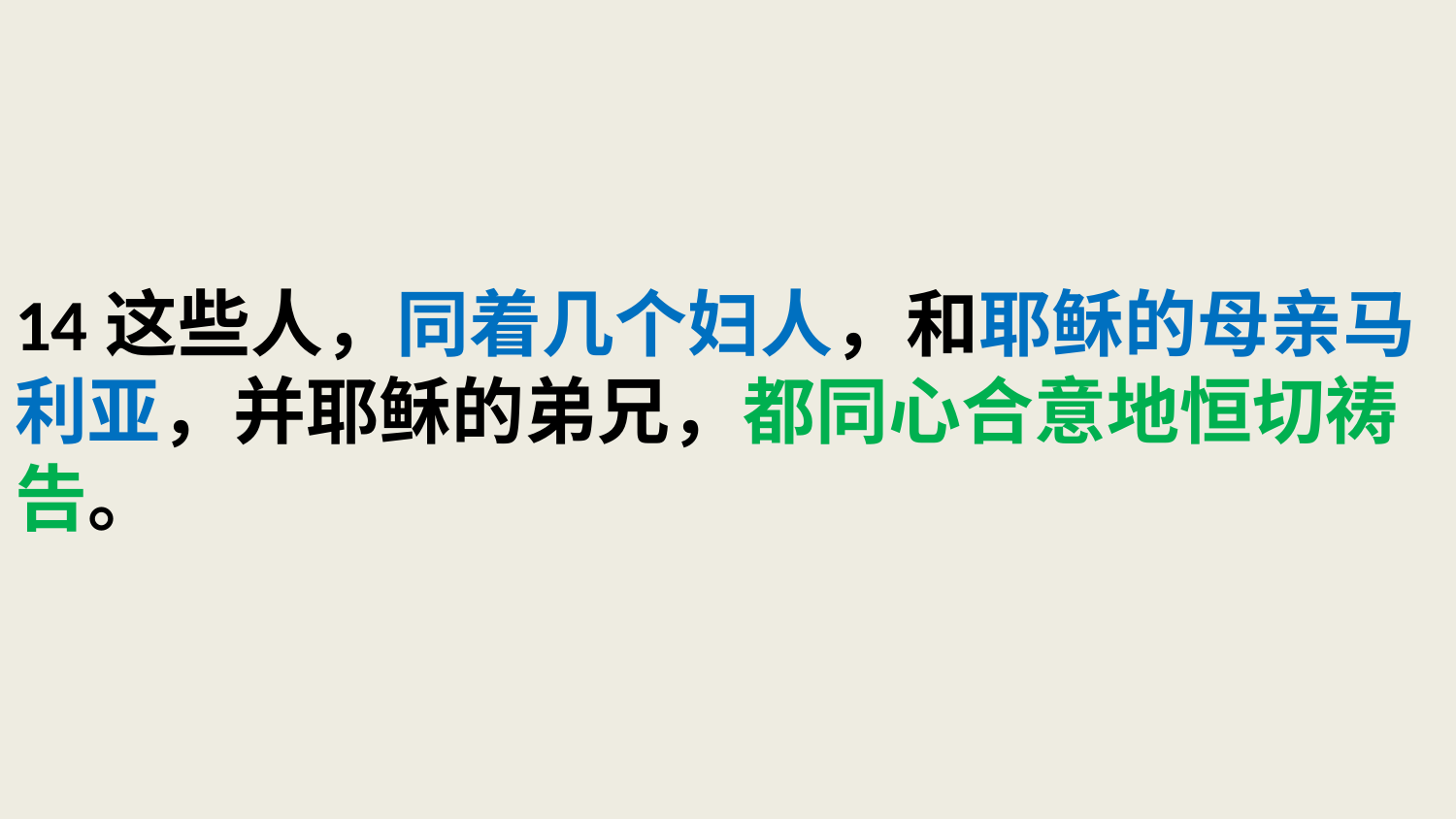

# 14这些人，同着几个妇人，和耶稣的母亲马利亚，并耶稣的弟兄，都同心合意地恒切祷告。